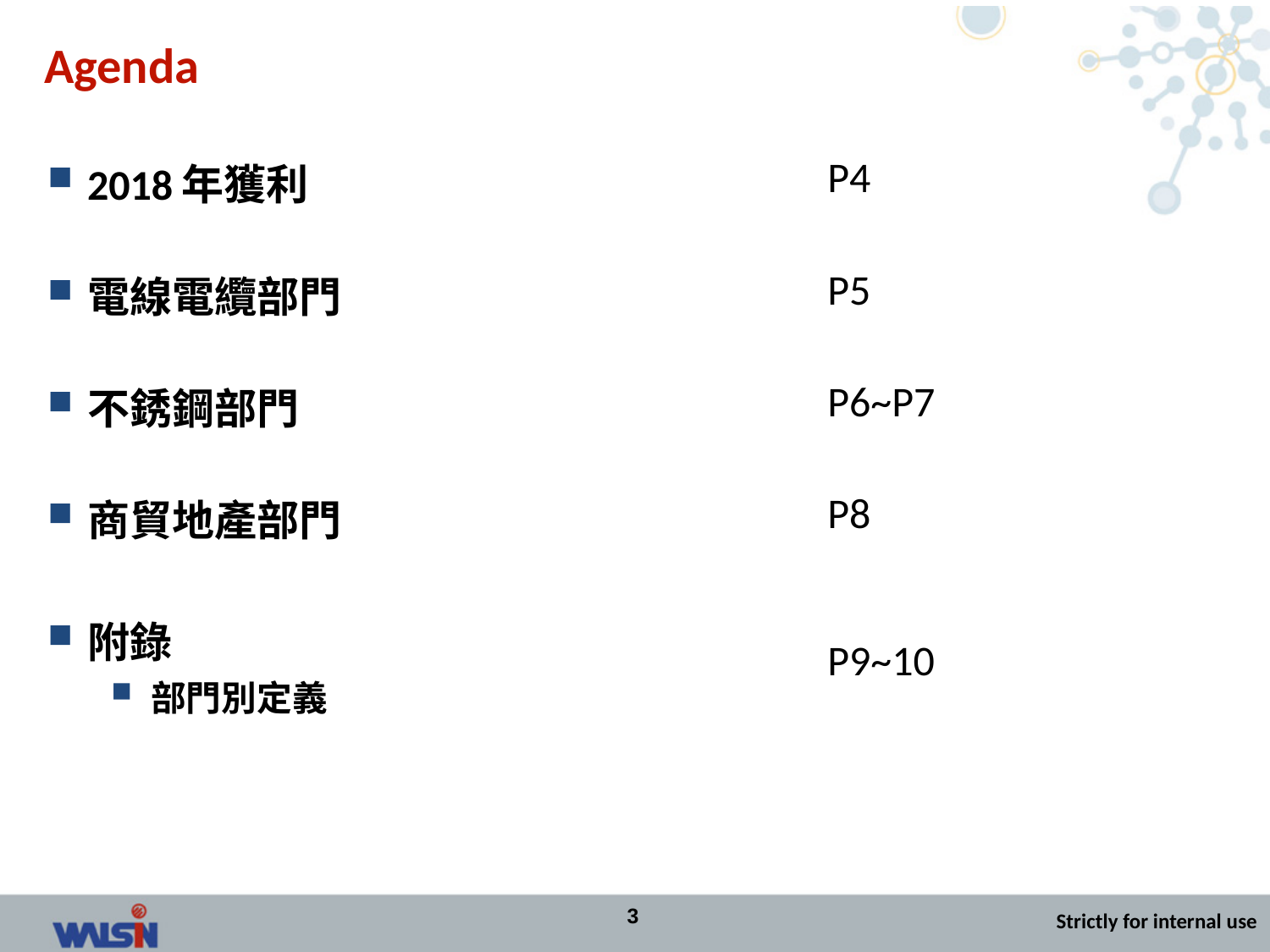

# Agenda
| 2018年獲利 | P4 |
| --- | --- |
| 電線電纜部門 | P5 |
| 不銹鋼部門 | P6~P7 |
| 商貿地產部門 | P8 |
| 附錄 部門別定義 | P9~10 |
3